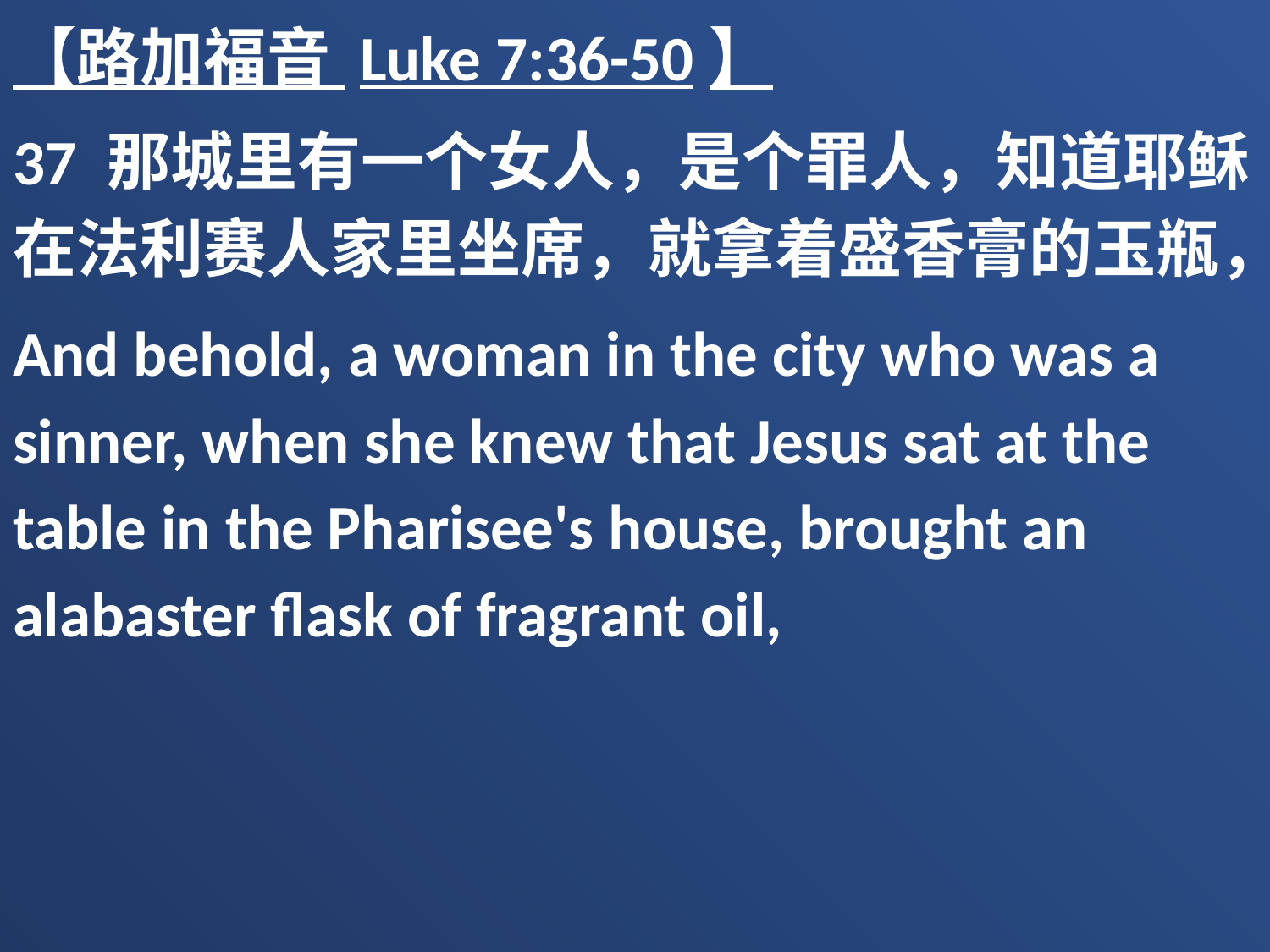

【路加福音 Luke 7:36-50】
37 那城里有一个女人，是个罪人，知道耶稣在法利赛人家里坐席，就拿着盛香膏的玉瓶，
And behold, a woman in the city who was a sinner, when she knew that Jesus sat at the table in the Pharisee's house, brought an alabaster flask of fragrant oil,